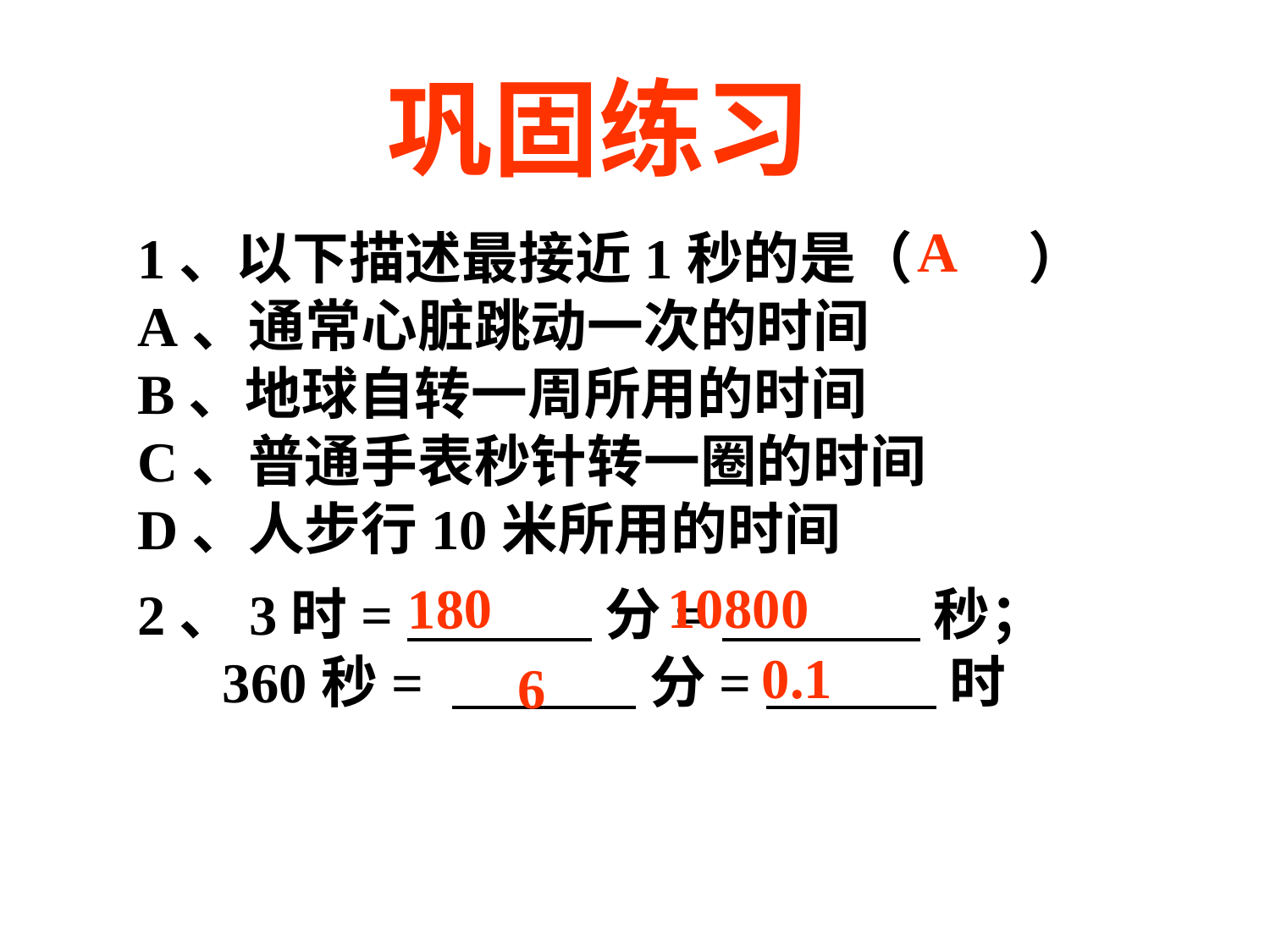

巩固练习
A
1、以下描述最接近1秒的是（         ）
A、通常心脏跳动一次的时间
B、地球自转一周所用的时间
C、普通手表秒针转一圈的时间
D、人步行10米所用的时间
180
10800
2、3时=              分=               秒；
      360秒=               分=             时
 0.1
6